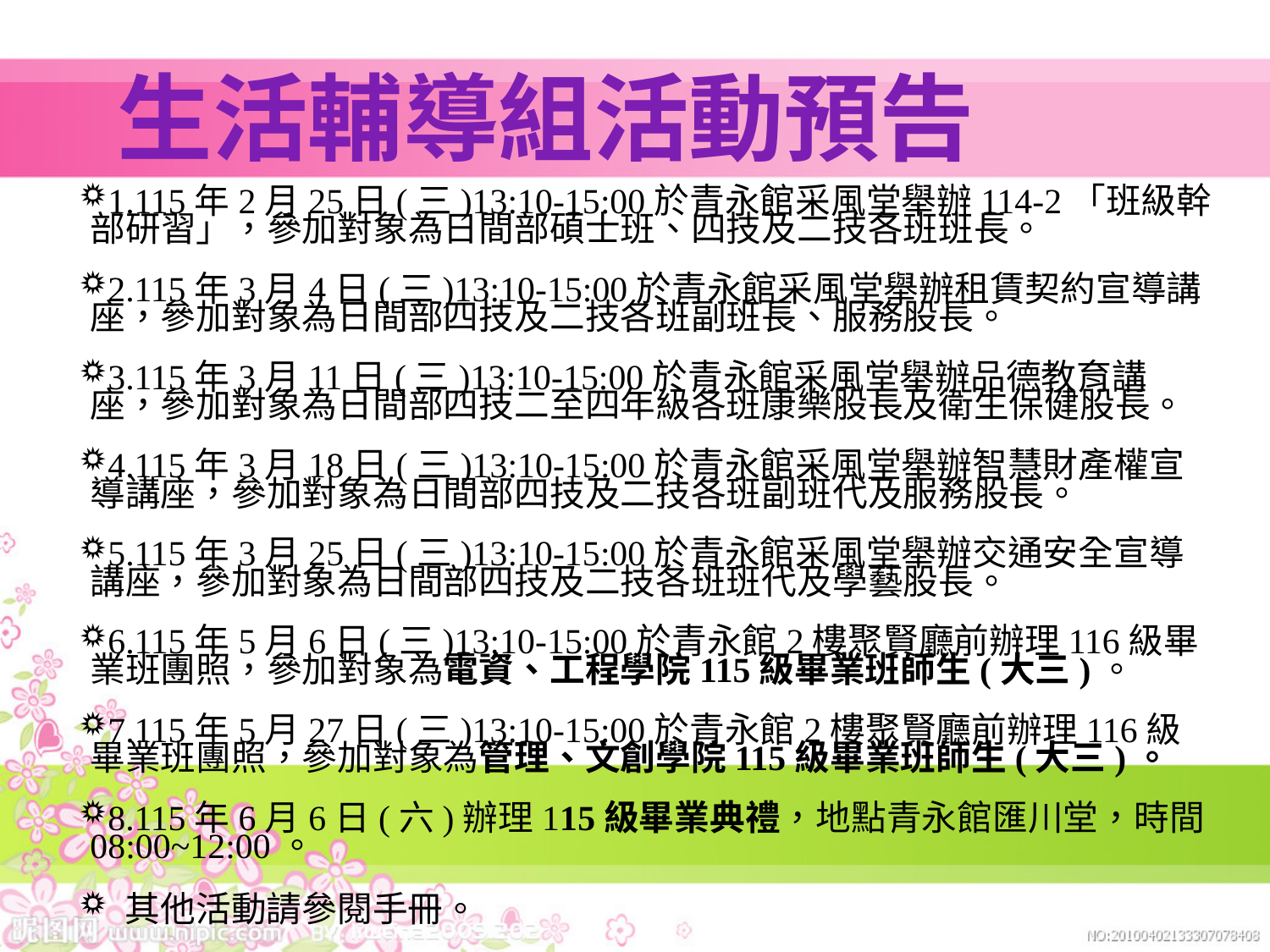

# 生活輔導組活動預告
1.115年2月25日(三)13:10-15:00於青永館采風堂舉辦114-2「班級幹部研習」，參加對象為日間部碩士班、四技及二技各班班長。
2.115年3月4日(三)13:10-15:00於青永館采風堂舉辦租賃契約宣導講座，參加對象為日間部四技及二技各班副班長、服務股長。
3.115年3月11日(三)13:10-15:00於青永館采風堂舉辦品德教育講座，參加對象為日間部四技二至四年級各班康樂股長及衛生保健股長。
4.115年3月18日(三)13:10-15:00於青永館采風堂舉辦智慧財產權宣導講座，參加對象為日間部四技及二技各班副班代及服務股長。
5.115年3月25日(三)13:10-15:00於青永館采風堂舉辦交通安全宣導講座，參加對象為日間部四技及二技各班班代及學藝股長。
6.115年5月6日(三)13:10-15:00於青永館2樓聚賢廳前辦理116級畢業班團照，參加對象為電資、工程學院115級畢業班師生(大三)。
7.115年5月27日(三)13:10-15:00於青永館2樓聚賢廳前辦理116級畢業班團照，參加對象為管理、文創學院115級畢業班師生(大三)。
8.115年6月6日(六)辦理115級畢業典禮，地點青永館匯川堂，時間08:00~12:00。
其他活動請參閱手冊。